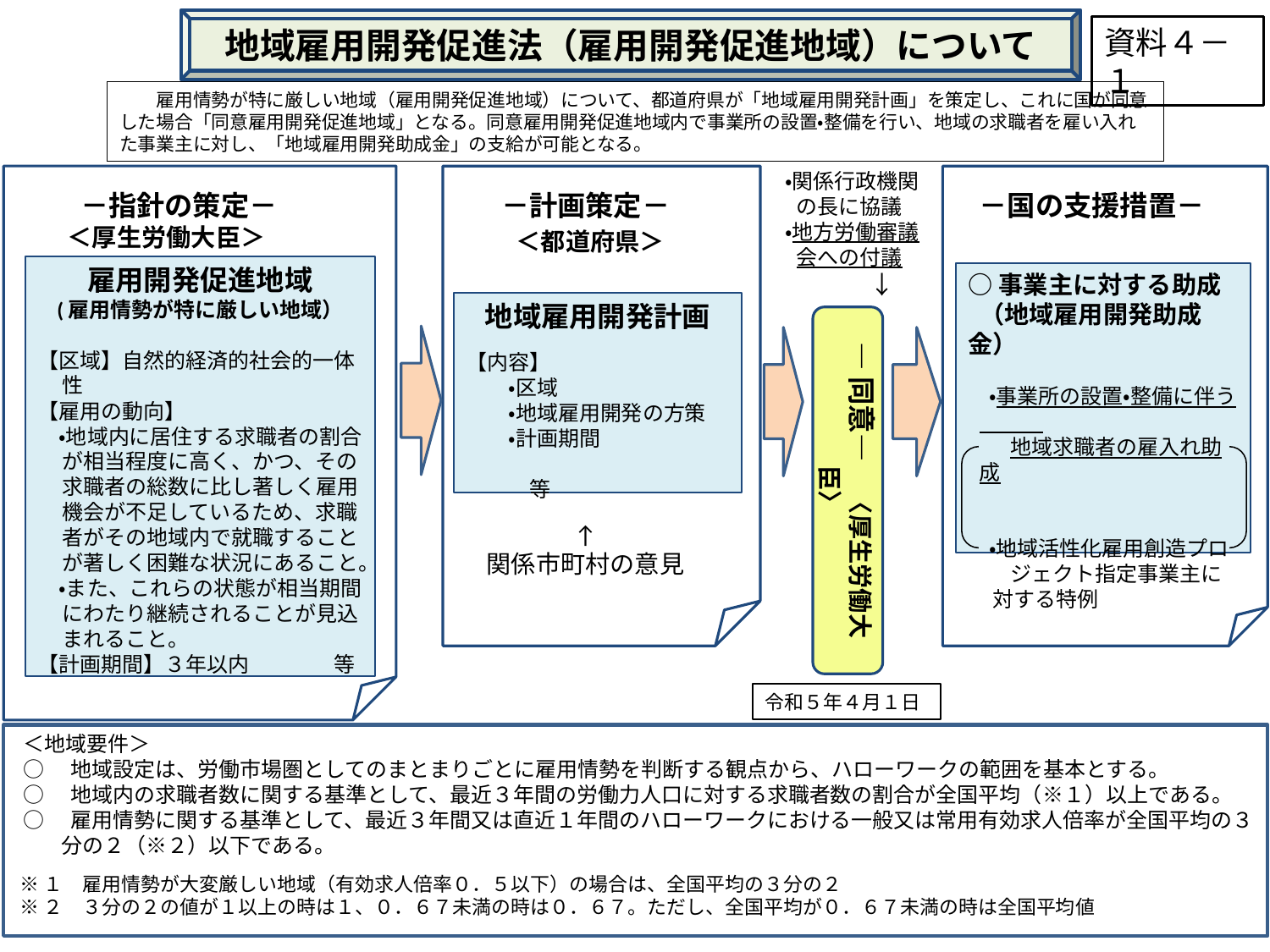

地域雇用開発促進法（雇用開発促進地域）について
資料４－１
　　雇用情勢が特に厳しい地域（雇用開発促進地域）について、都道府県が「地域雇用開発計画」を策定し、これに国が同意した場合「同意雇用開発促進地域」となる。同意雇用開発促進地域内で事業所の設置・整備を行い、地域の求職者を雇い入れた事業主に対し、「地域雇用開発助成金」の支給が可能となる。
・関係行政機関の長に協議
・地方労働審議会への付議
　　　　↓

－国の支援措置－
－指針の策定－
＜厚生労働大臣＞
－計画策定－
＜都道府県＞
雇用開発促進地域
(雇用情勢が特に厳しい地域）

【区域】自然的経済的社会的一体性
【雇用の動向】
　・地域内に居住する求職者の割合が相当程度に高く、かつ、その求職者の総数に比し著しく雇用機会が不足しているため、求職者がその地域内で就職することが著しく困難な状況にあること。
　・また、これらの状態が相当期間にわたり継続されることが見込まれること。
【計画期間】３年以内　　　　等
○事業主に対する助成
 （地域雇用開発助成金）

　・事業所の設置・整備に伴う
　　地域求職者の雇入れ助成

　・地域活性化雇用創造プロ
　　ジェクト指定事業主に対する特例
地域雇用開発計画

【内容】
　　・区域
　　・地域雇用開発の方策
　　・計画期間
　　　　　　　　　　　　　　　等
―同意―　〈厚生労働大臣〉

↑
関係市町村の意見
令和５年４月１日

＜地域要件＞
○　地域設定は、労働市場圏としてのまとまりごとに雇用情勢を判断する観点から、ハローワークの範囲を基本とする。
○　地域内の求職者数に関する基準として、最近３年間の労働力人口に対する求職者数の割合が全国平均（※１）以上である。
○　雇用情勢に関する基準として、最近３年間又は直近１年間のハローワークにおける一般又は常用有効求人倍率が全国平均の３分の２（※２）以下である。
※１　雇用情勢が大変厳しい地域（有効求人倍率０．５以下）の場合は、全国平均の３分の２
※２　３分の２の値が１以上の時は１、０．６７未満の時は０．６７。ただし、全国平均が０．６７未満の時は全国平均値